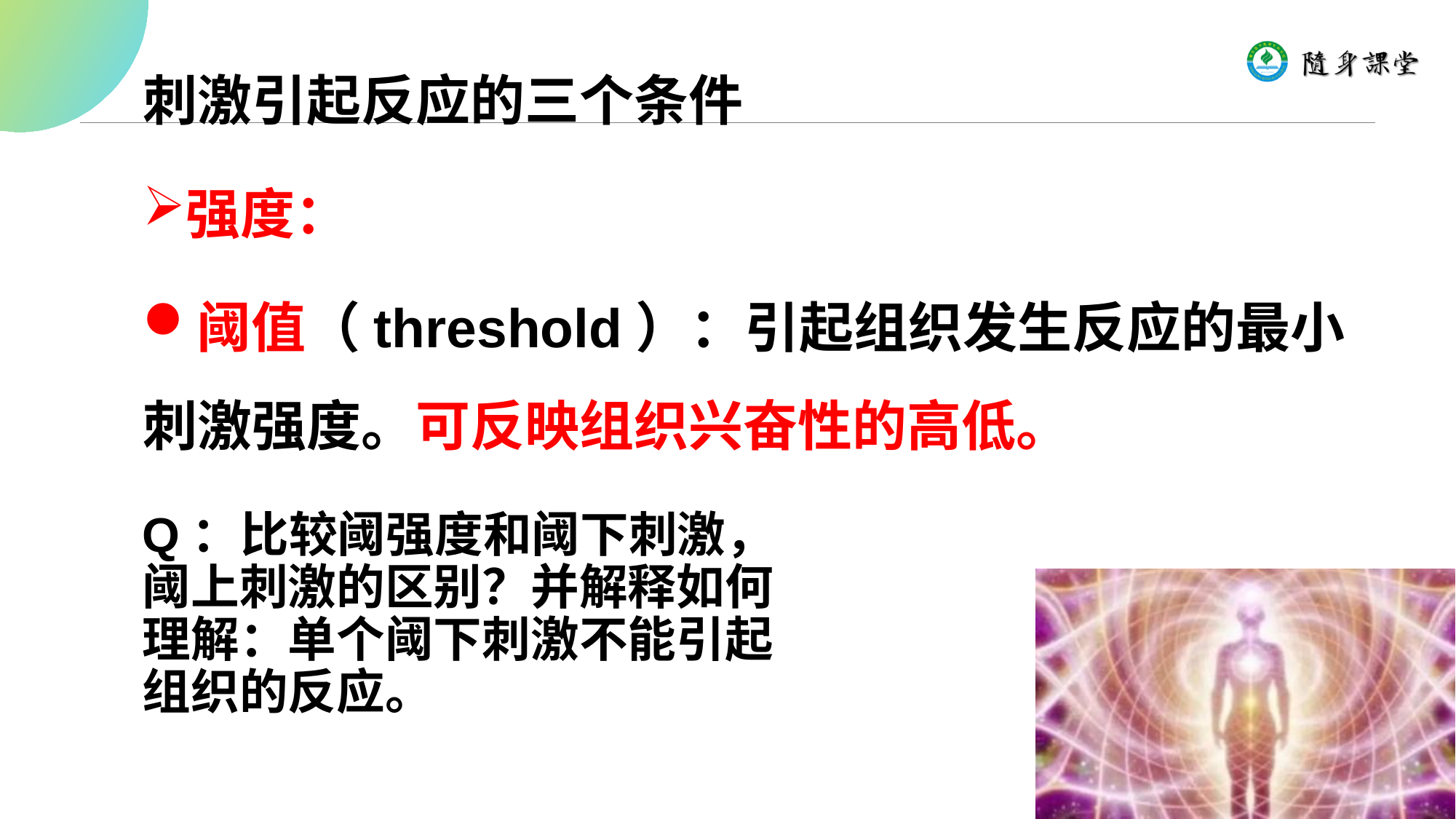

刺激引起反应的三个条件
强度：
阈值（threshold）：引起组织发生反应的最小刺激强度。可反映组织兴奋性的高低。

Q：比较阈强度和阈下刺激，阈上刺激的区别？并解释如何理解：单个阈下刺激不能引起组织的反应。